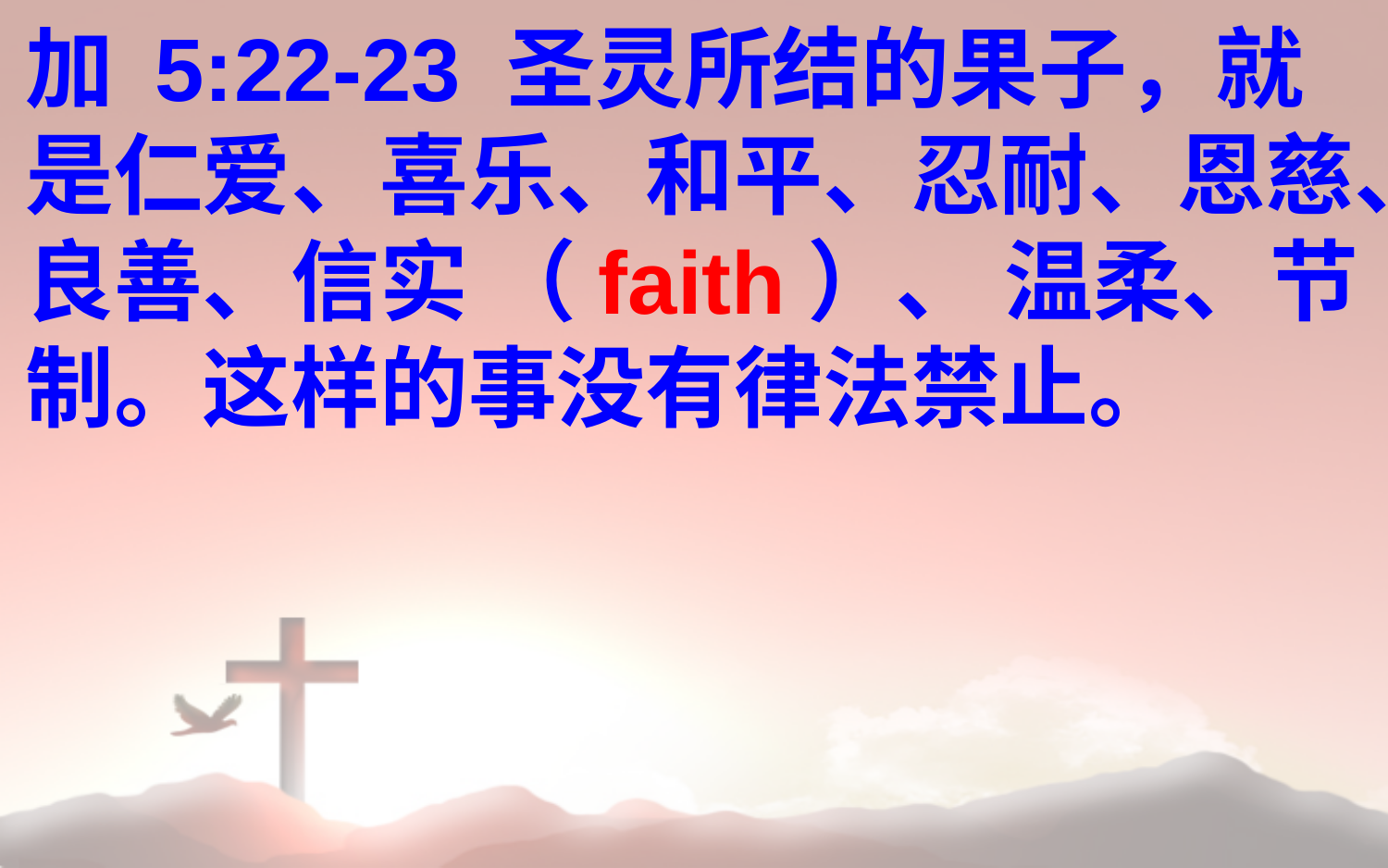

加 5:22-23 圣灵所结的果子，就是仁爱、喜乐、和平、忍耐、恩慈、良善、信实 （faith）、 温柔、节制。这样的事没有律法禁止。